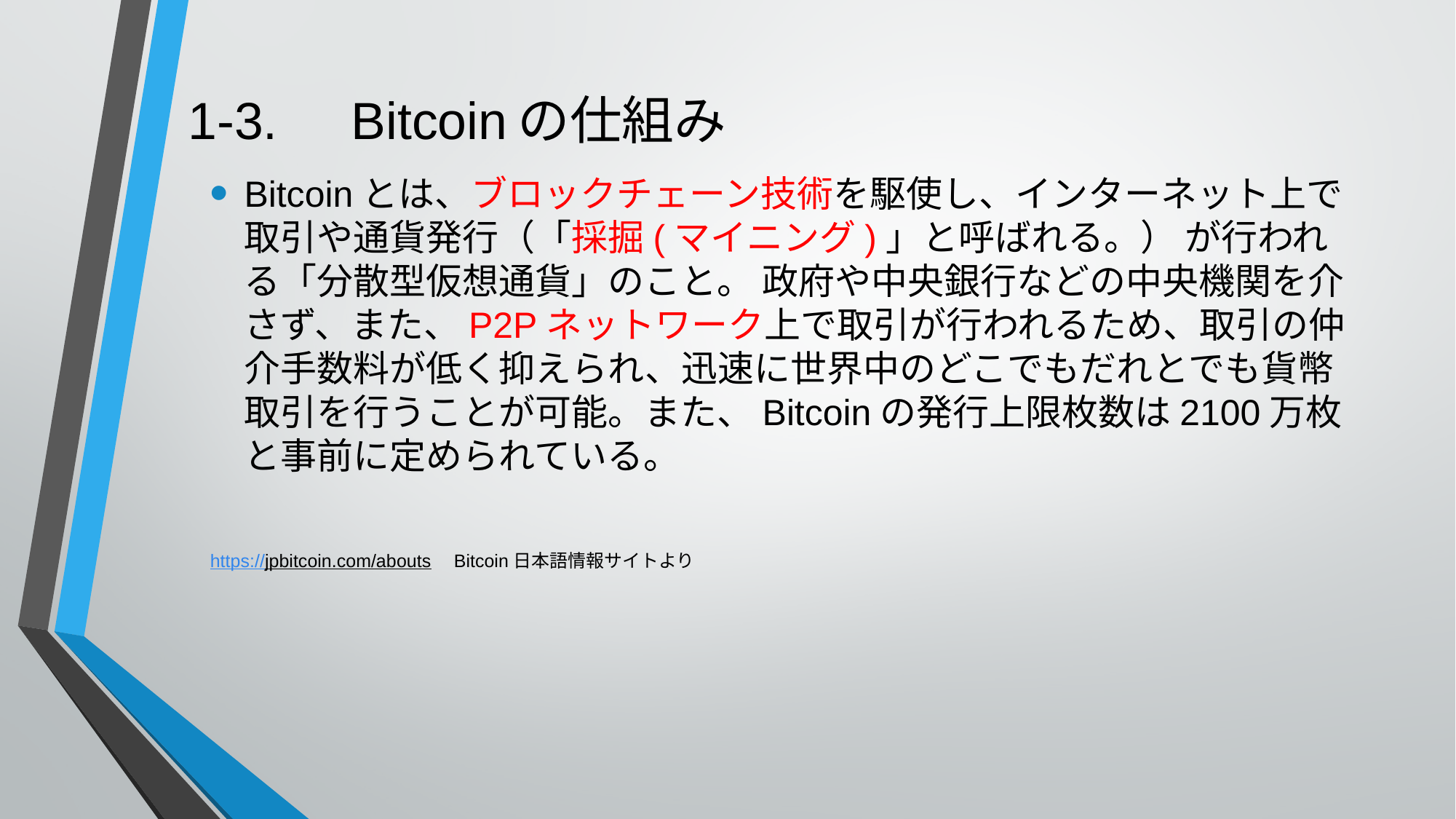

# 1-3.　Bitcoinの仕組み
Bitcoinとは、ブロックチェーン技術を駆使し、インターネット上で取引や通貨発行（「採掘(マイニング)」と呼ばれる。） が行われる「分散型仮想通貨」のこと。 政府や中央銀行などの中央機関を介さず、また、P2Pネットワーク上で取引が行われるため、取引の仲介手数料が低く抑えられ、迅速に世界中のどこでもだれとでも貨幣取引を行うことが可能。また、Bitcoinの発行上限枚数は2100万枚と事前に定められている。

https://jpbitcoin.com/abouts　Bitcoin日本語情報サイトより